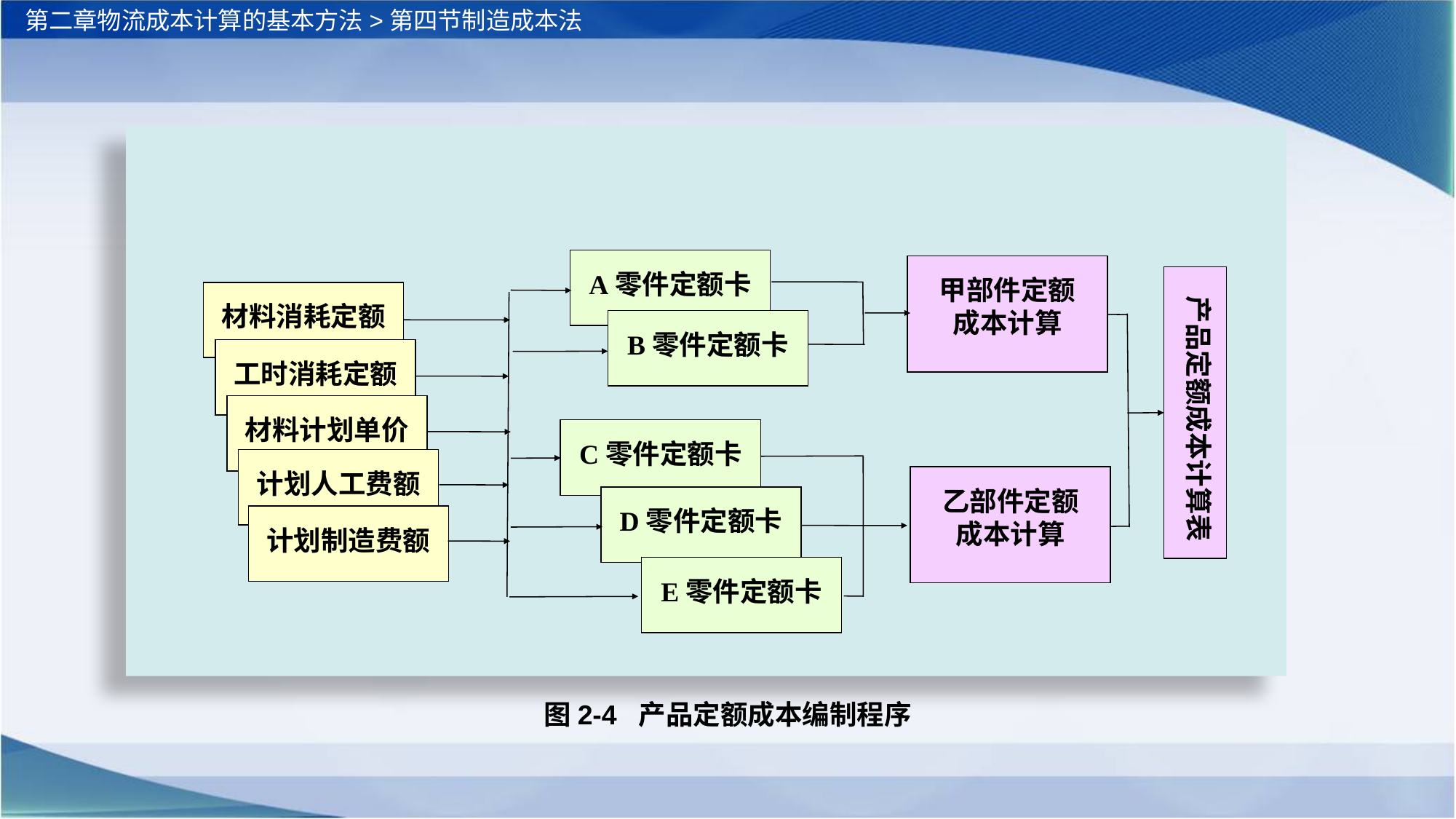

第二章物流成本计算的基本方法>第四节制造成本法

A零件定额卡
甲部件定额
成本计算
产品定额成本计算表

材料消耗定额

B零件定额卡

工时消耗定额

材料计划单价

C零件定额卡

计划人工费额

乙部件定额
成本计算

D零件定额卡
计划制造费额

E零件定额卡

图2-4  产品定额成本编制程序